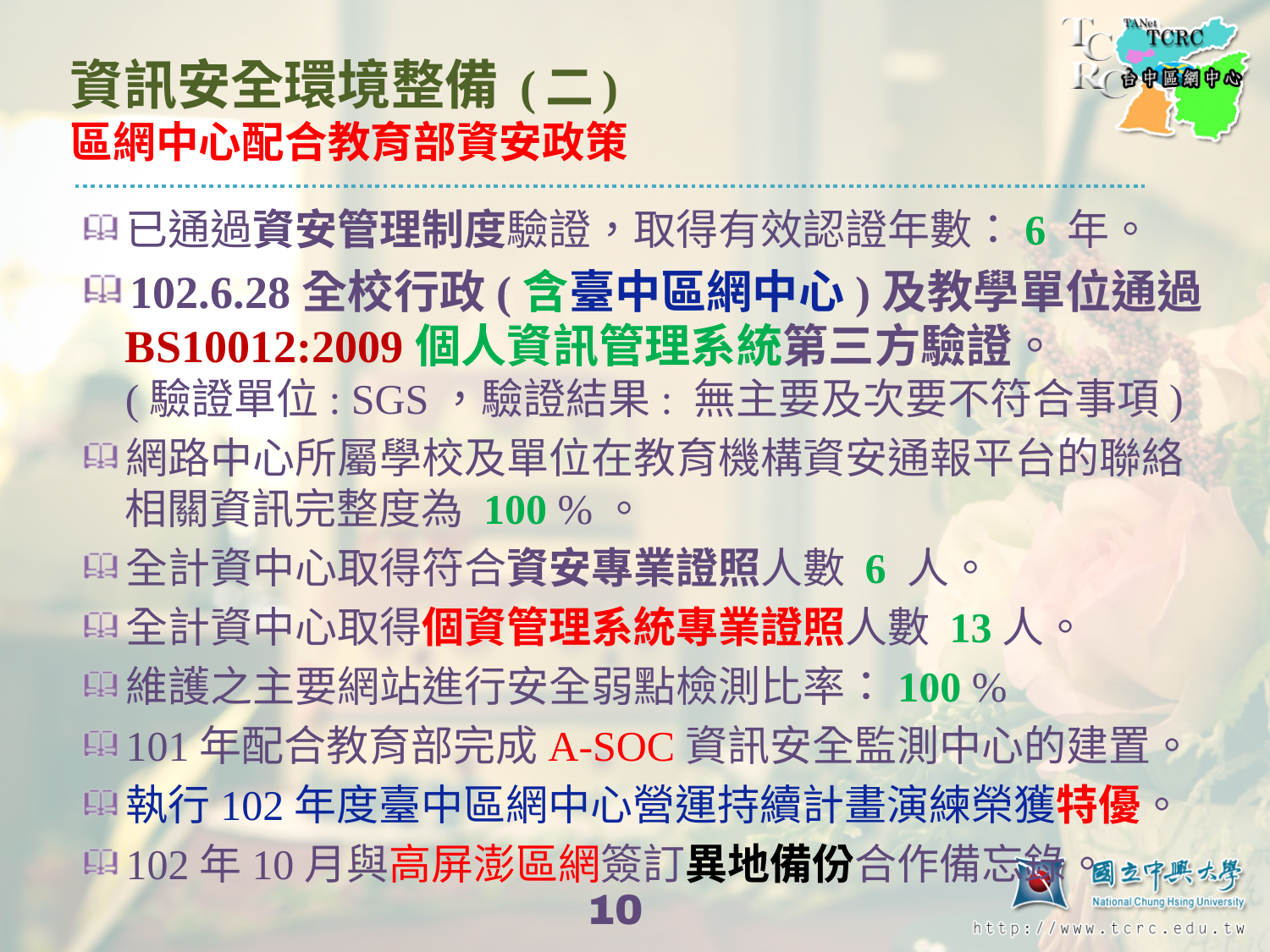

# 資訊安全環境整備 (二) 區網中心配合教育部資安政策
已通過資安管理制度驗證，取得有效認證年數：6 年。
102.6.28全校行政(含臺中區網中心)及教學單位通過BS10012:2009個人資訊管理系統第三方驗證。
(驗證單位: SGS，驗證結果: 無主要及次要不符合事項)
網路中心所屬學校及單位在教育機構資安通報平台的聯絡相關資訊完整度為 100 %。
全計資中心取得符合資安專業證照人數 6 人。
全計資中心取得個資管理系統專業證照人數 13人。
維護之主要網站進行安全弱點檢測比率：100 %
101年配合教育部完成A-SOC資訊安全監測中心的建置。
執行102年度臺中區網中心營運持續計畫演練榮獲特優。
102年10月與高屏澎區網簽訂異地備份合作備忘錄。